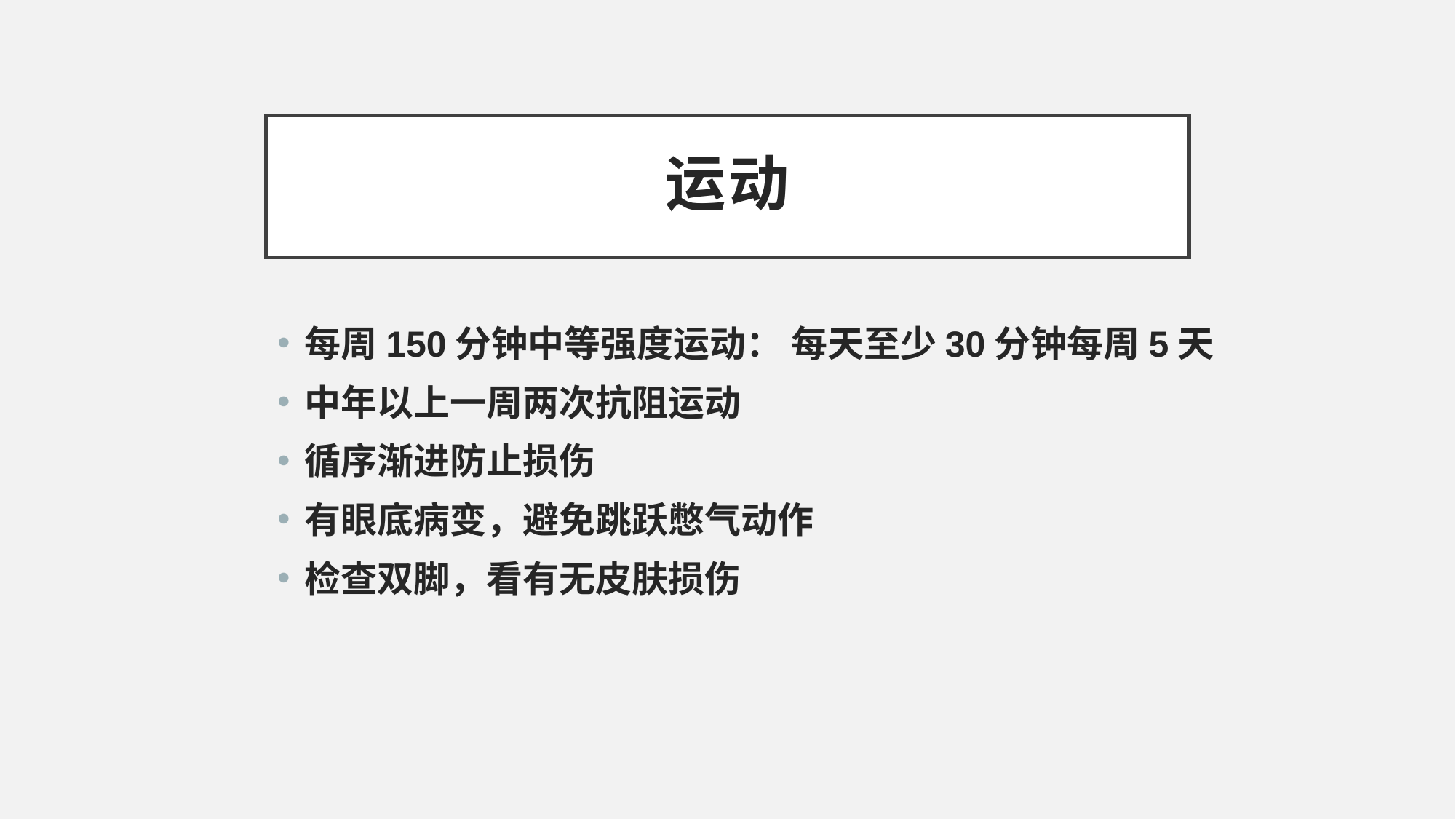

# 运动
每周150分钟中等强度运动： 每天至少30分钟每周5天
中年以上一周两次抗阻运动
循序渐进防止损伤
有眼底病变，避免跳跃憋气动作
检查双脚，看有无皮肤损伤